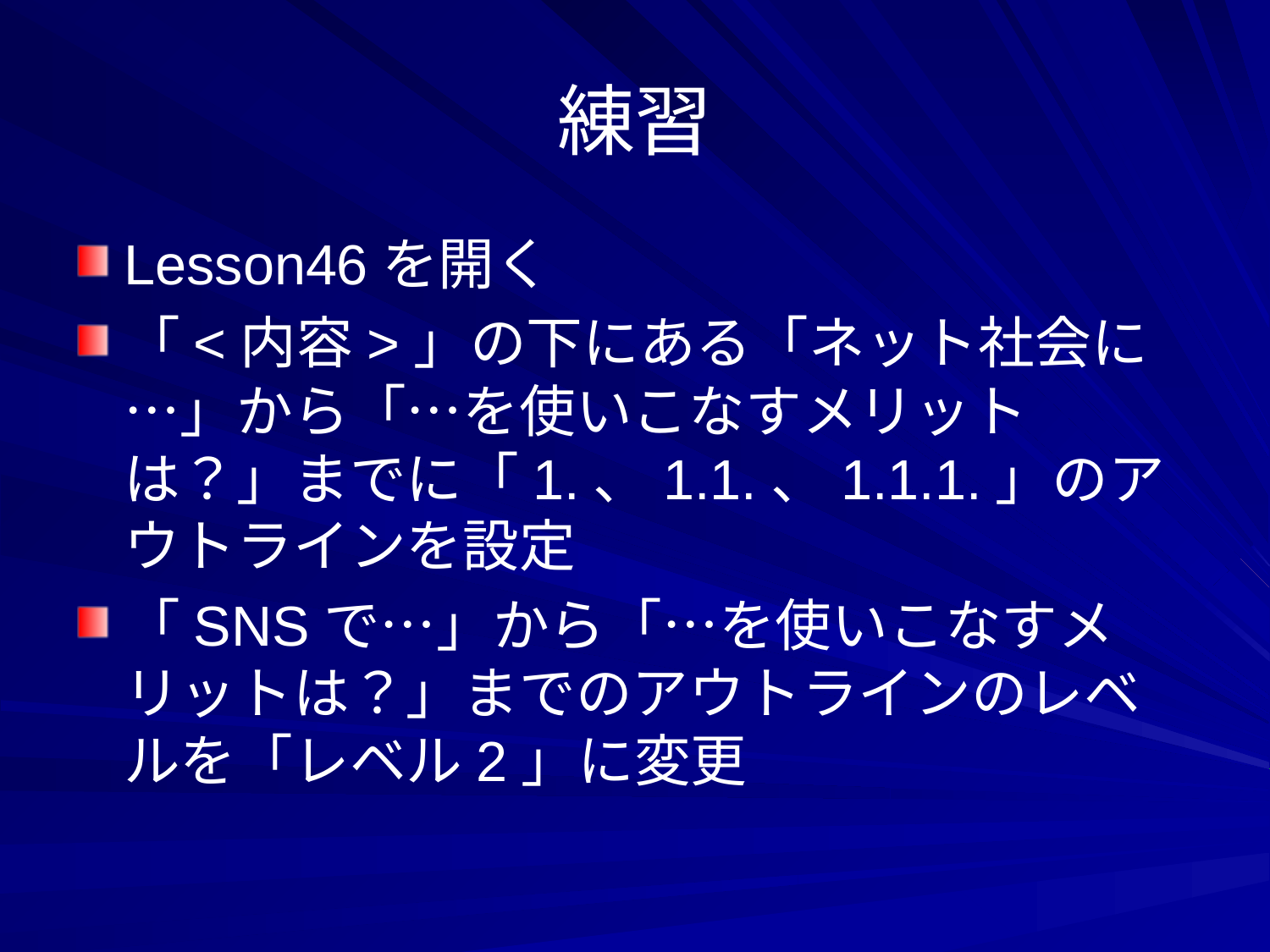

# 練習
Lesson46を開く
「<内容>」の下にある「ネット社会に…」から「…を使いこなすメリットは？」までに「1.、1.1.、1.1.1.」のアウトラインを設定
「SNSで…」から「…を使いこなすメリットは？」までのアウトラインのレベルを「レベル2」に変更